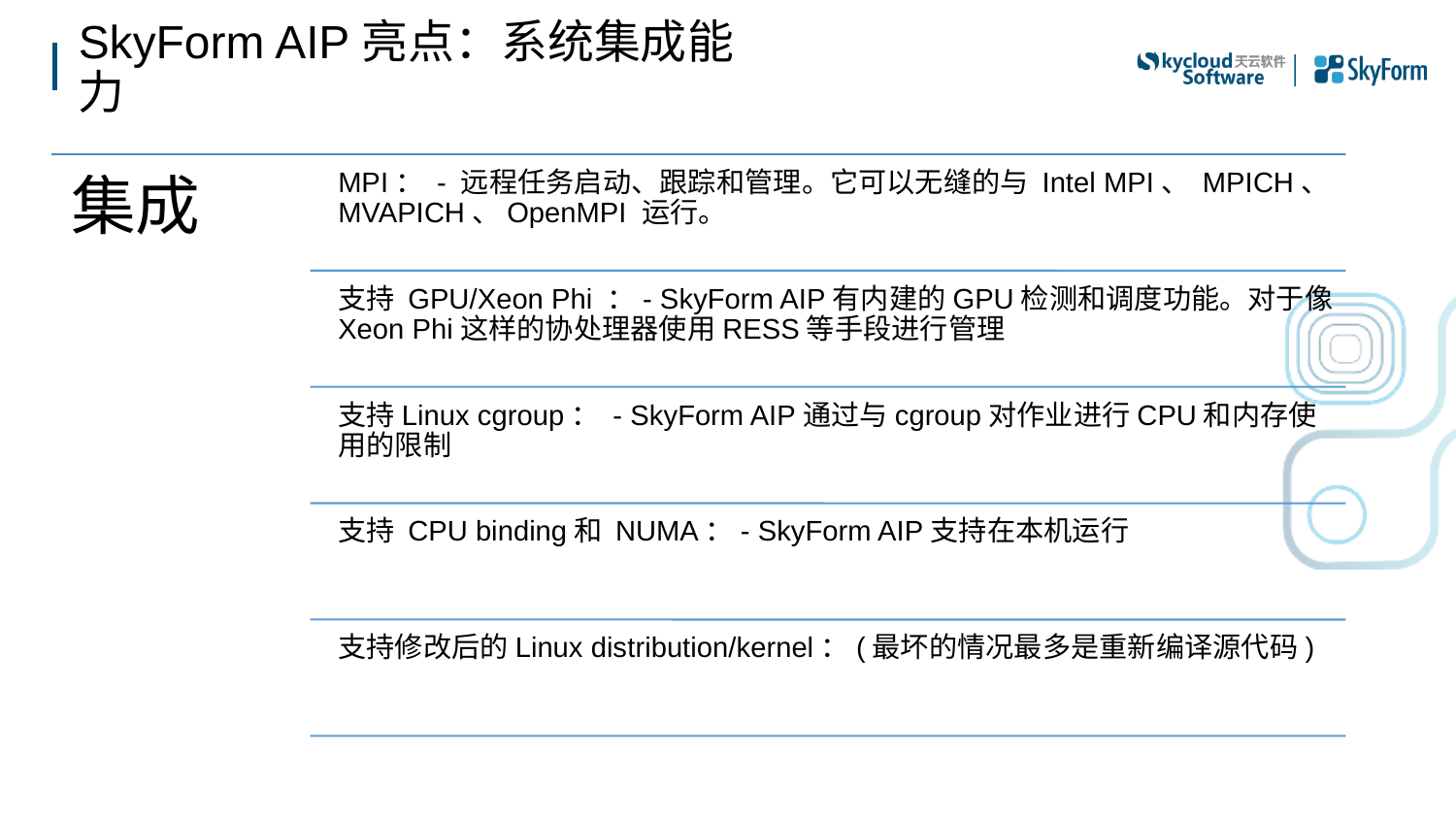

# SkyForm AIP亮点：系统集成能力
集成
MPI： - 远程任务启动、跟踪和管理。它可以无缝的与 Intel MPI、 MPICH、 MVAPICH、OpenMPI 运行。
支持 GPU/Xeon Phi ：- SkyForm AIP有内建的GPU检测和调度功能。对于像Xeon Phi这样的协处理器使用RESS等手段进行管理
支持Linux cgroup： - SkyForm AIP通过与cgroup对作业进行CPU和内存使用的限制
支持 CPU binding和 NUMA：- SkyForm AIP支持在本机运行
支持修改后的Linux distribution/kernel：(最坏的情况最多是重新编译源代码)